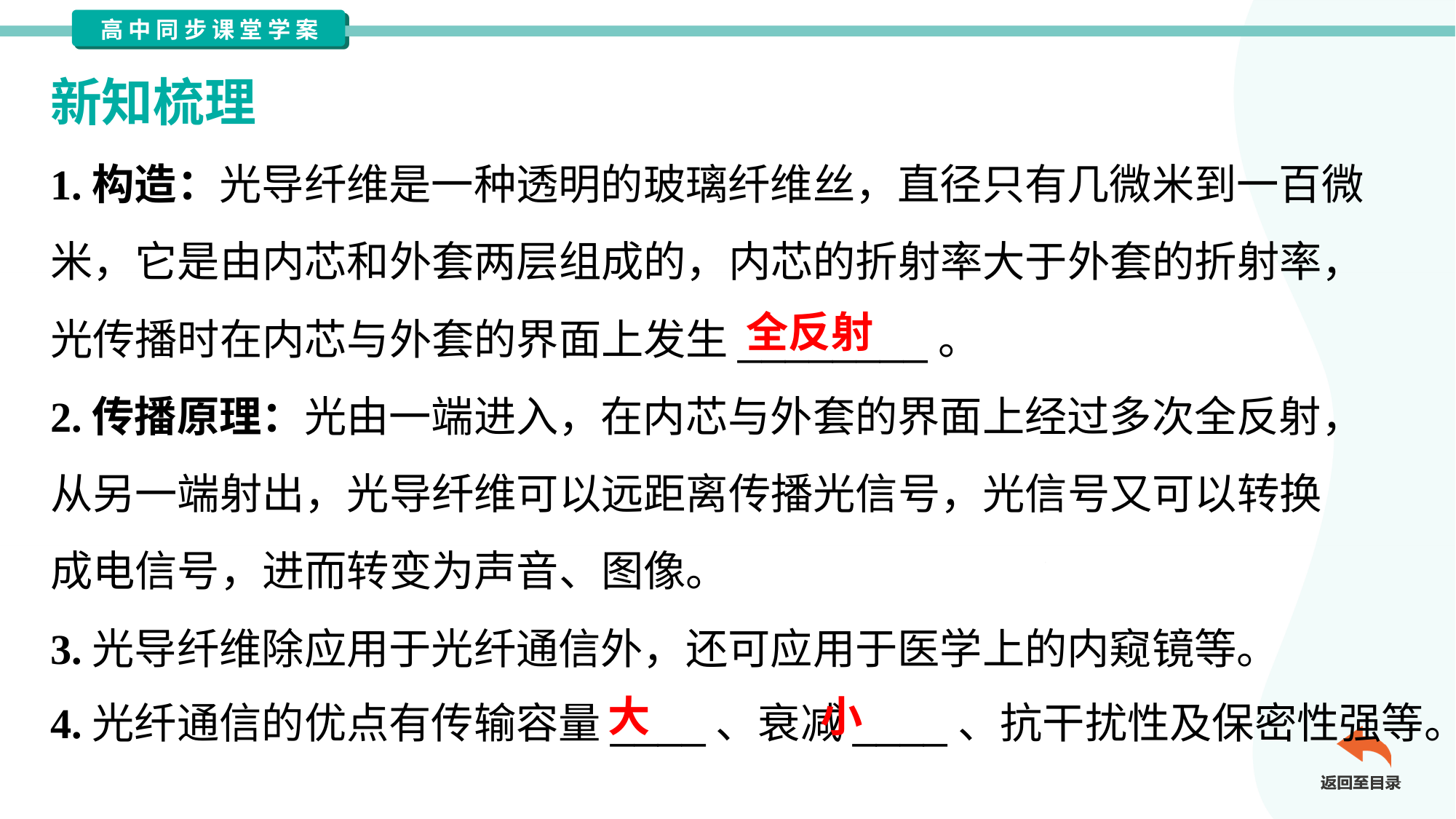

新知梳理
1.构造：光导纤维是一种透明的玻璃纤维丝，直径只有几微米到一百微
米，它是由内芯和外套两层组成的，内芯的折射率大于外套的折射率，
光传播时在内芯与外套的界面上发生________。
2.传播原理：光由一端进入，在内芯与外套的界面上经过多次全反射，
从另一端射出，光导纤维可以远距离传播光信号，光信号又可以转换
成电信号，进而转变为声音、图像。
3.光导纤维除应用于光纤通信外，还可应用于医学上的内窥镜等。
4.光纤通信的优点有传输容量____、衰减____、抗干扰性及保密性强等。
全反射
大
小